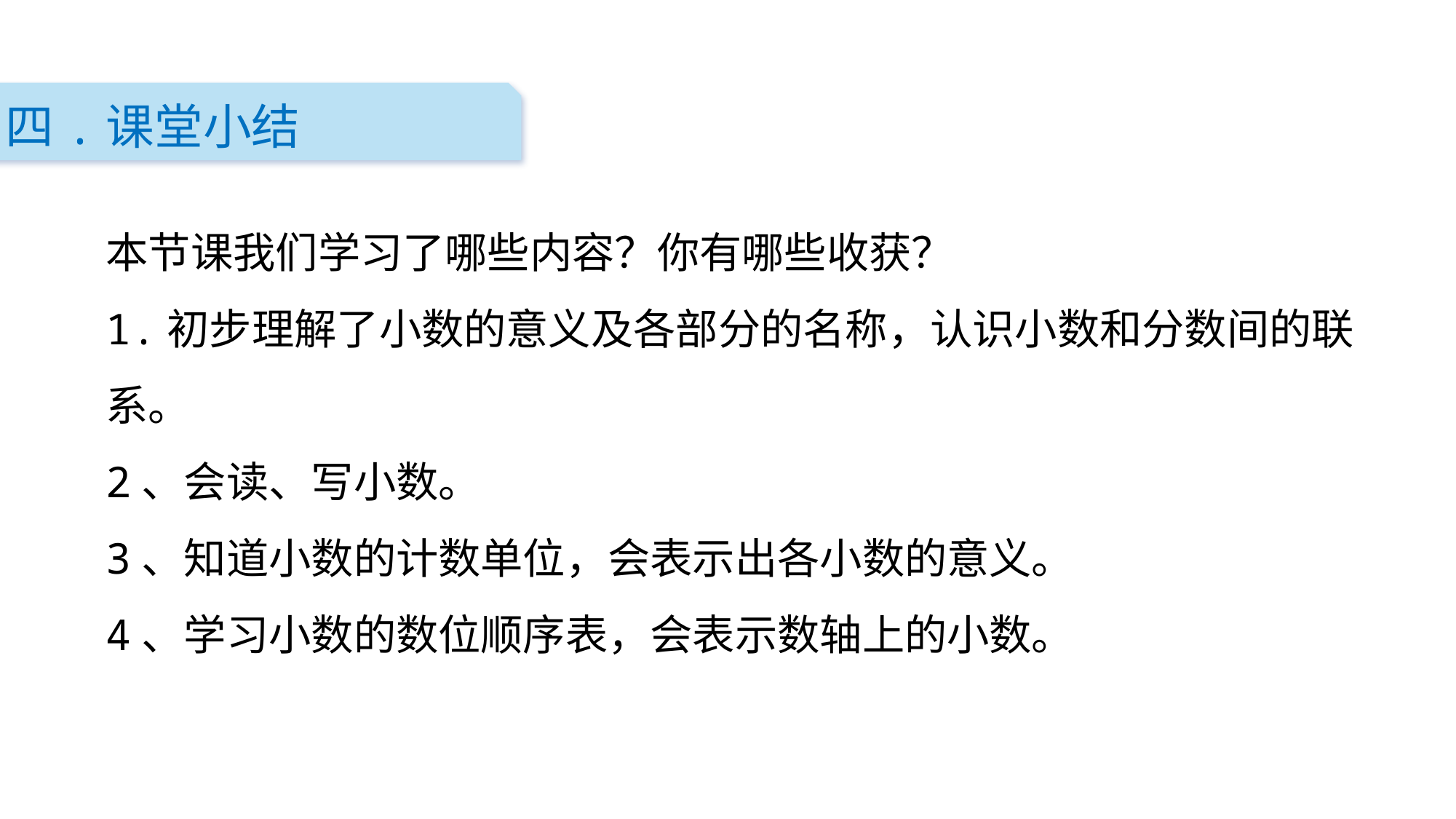

四.课堂小结
本节课我们学习了哪些内容？你有哪些收获？
1.初步理解了小数的意义及各部分的名称，认识小数和分数间的联系。
2、会读、写小数。
3、知道小数的计数单位，会表示出各小数的意义。
4、学习小数的数位顺序表，会表示数轴上的小数。